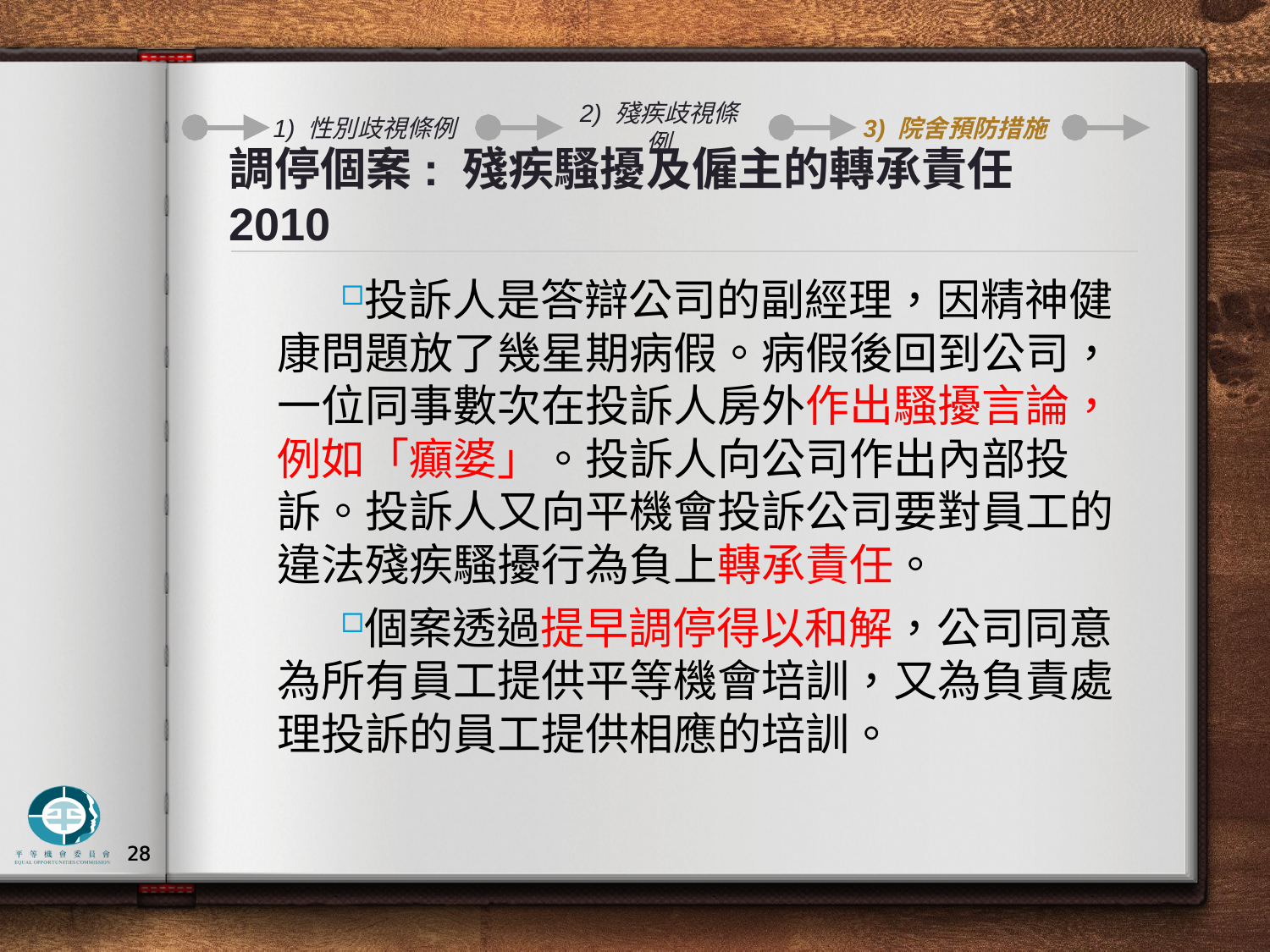

1) 性別歧視條例
2) 殘疾歧視條例
3) 院舍預防措施
# 調停個案: 殘疾騷擾及僱主的轉承責任2010
投訴人是答辯公司的副經理，因精神健康問題放了幾星期病假。病假後回到公司，一位同事數次在投訴人房外作出騷擾言論，例如「癲婆」。投訴人向公司作出內部投訴。投訴人又向平機會投訴公司要對員工的違法殘疾騷擾行為負上轉承責任。
個案透過提早調停得以和解，公司同意為所有員工提供平等機會培訓，又為負責處理投訴的員工提供相應的培訓。